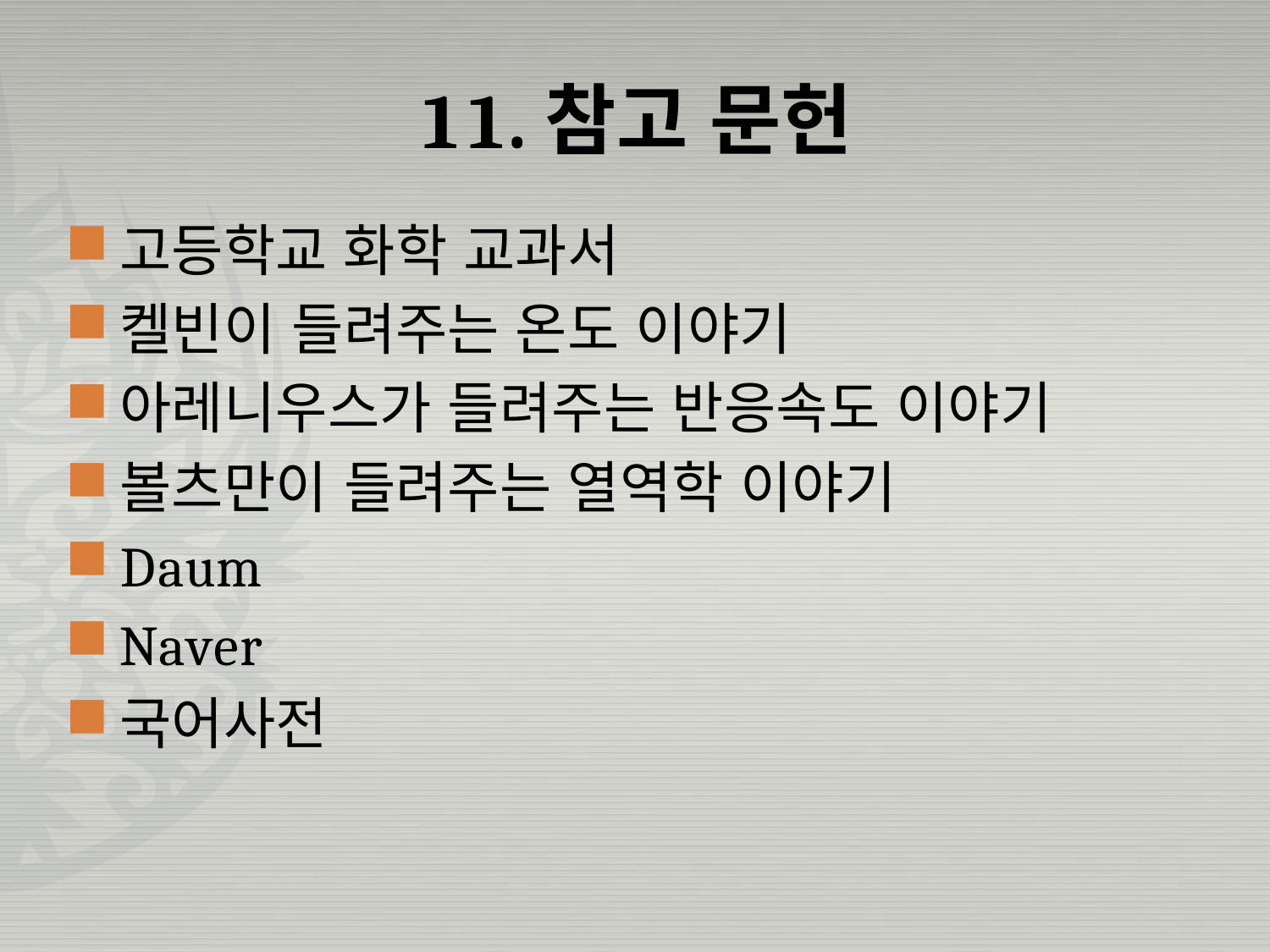

# 11.참고 문헌
고등학교 화학 교과서
켈빈이 들려주는 온도 이야기
아레니우스가 들려주는 반응속도 이야기
볼츠만이 들려주는 열역학 이야기
Daum
Naver
국어사전